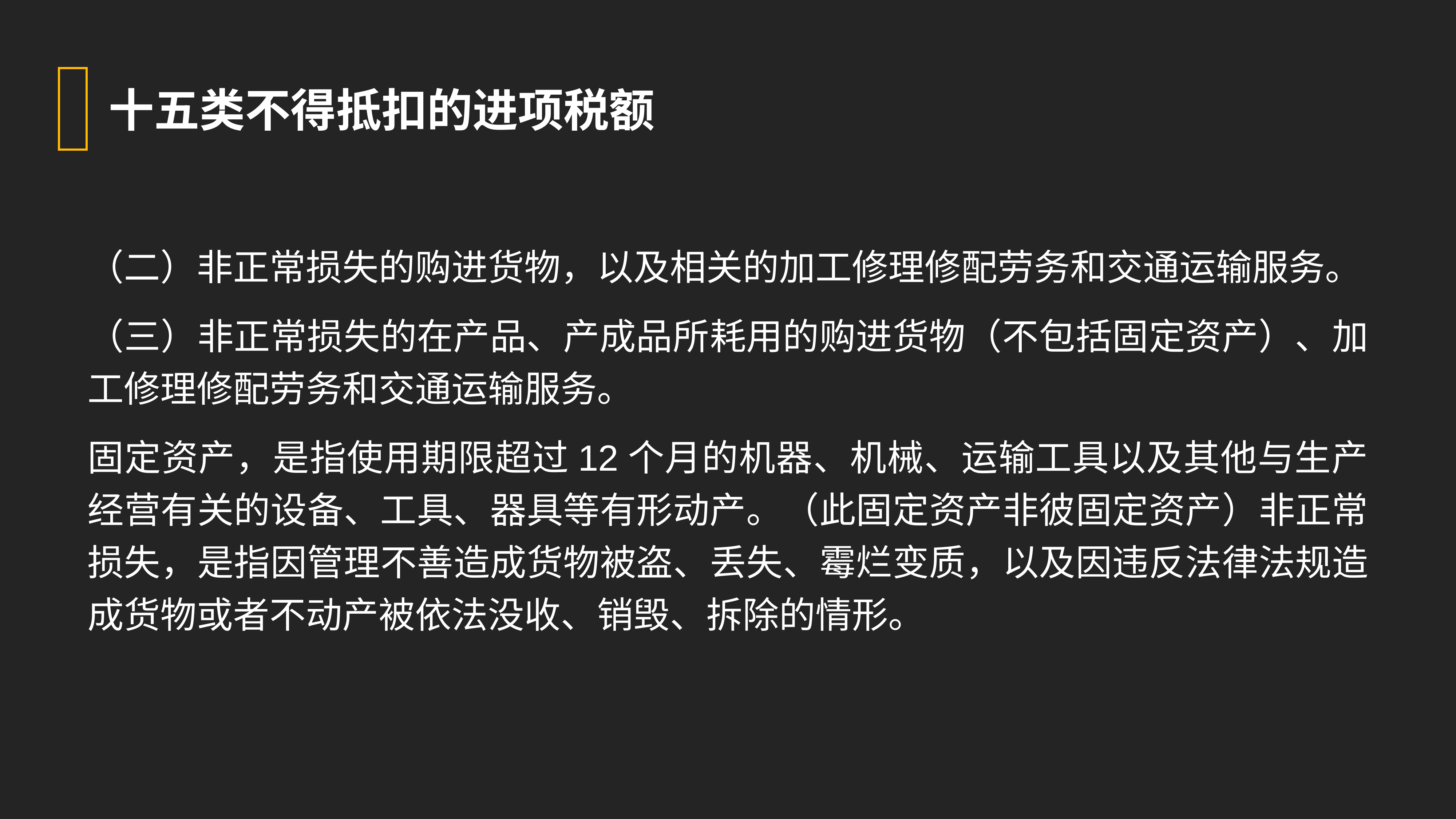

十五类不得抵扣的进项税额
（二）非正常损失的购进货物，以及相关的加工修理修配劳务和交通运输服务。
（三）非正常损失的在产品、产成品所耗用的购进货物（不包括固定资产）、加工修理修配劳务和交通运输服务。
固定资产，是指使用期限超过12个月的机器、机械、运输工具以及其他与生产经营有关的设备、工具、器具等有形动产。（此固定资产非彼固定资产）非正常损失，是指因管理不善造成货物被盗、丢失、霉烂变质，以及因违反法律法规造成货物或者不动产被依法没收、销毁、拆除的情形。